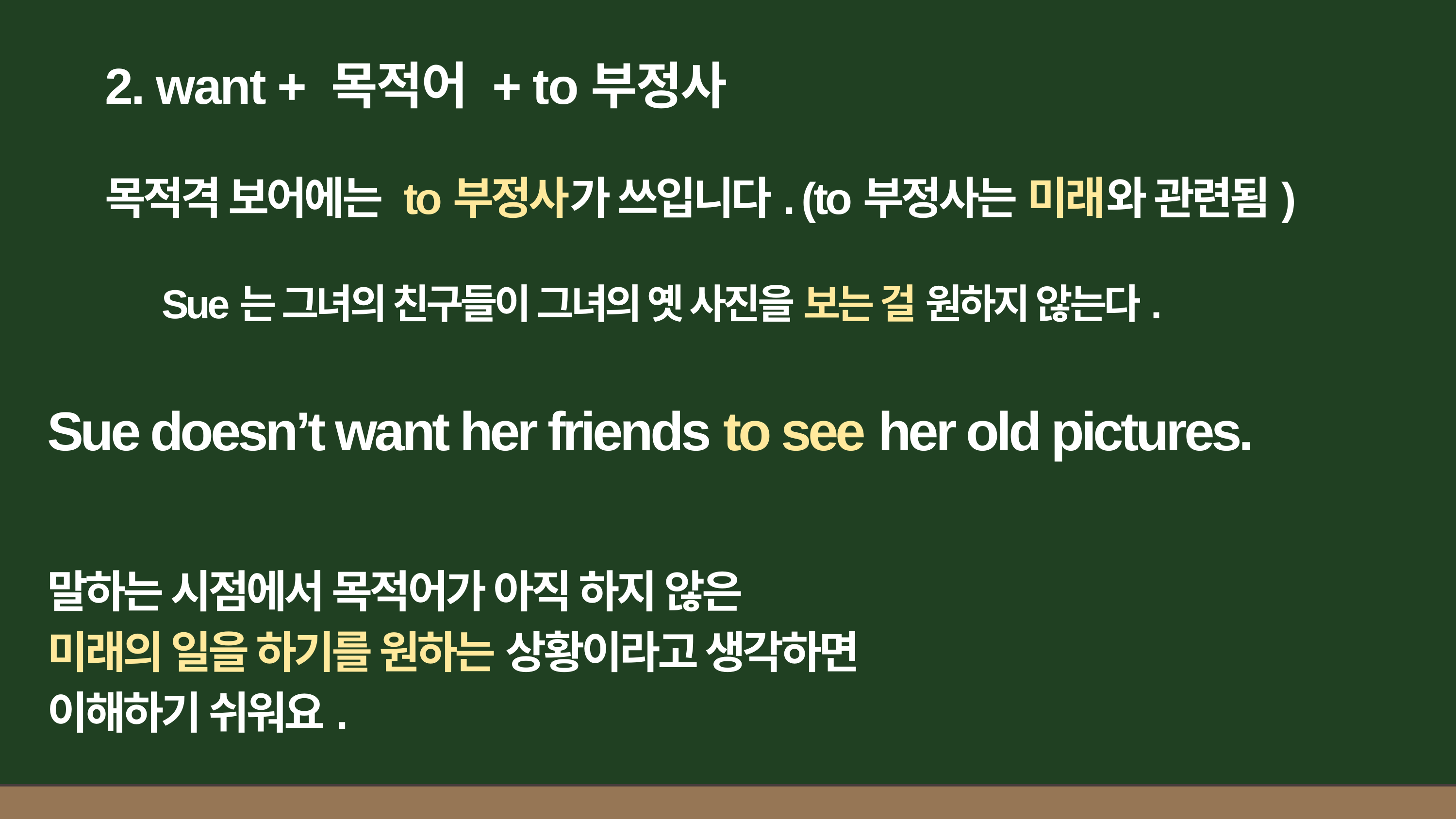

2. want + 목적어 + to부정사

목적격 보어에는 to부정사가 쓰입니다. (to부정사는 미래와 관련됨)
Sue는 그녀의 친구들이 그녀의 옛 사진을 보는 걸 원하지 않는다.
Sue doesn’t want her friends to see her old pictures.
말하는 시점에서 목적어가 아직 하지 않은
미래의 일을 하기를 원하는 상황이라고 생각하면
이해하기 쉬워요.